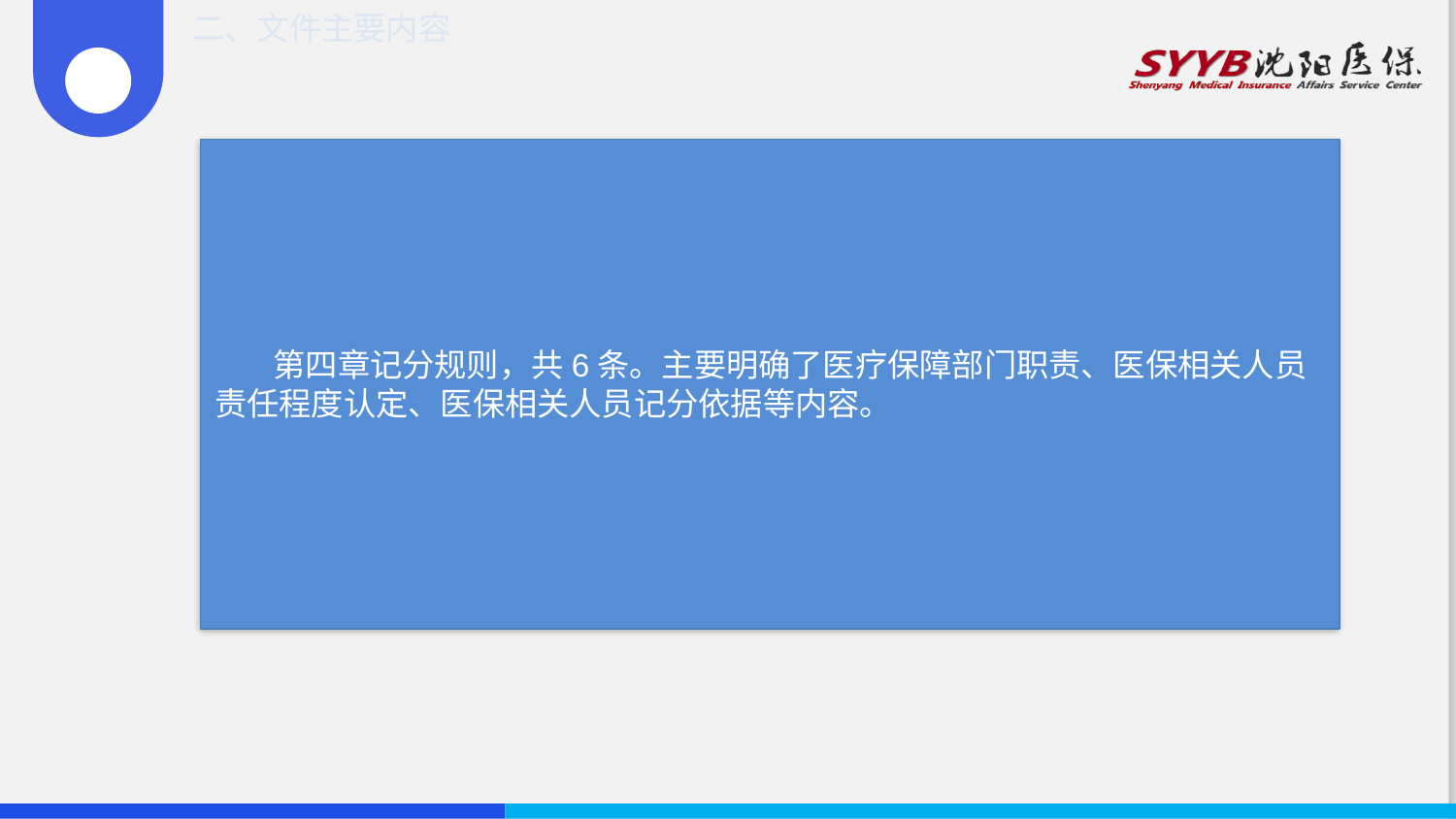

二、文件主要内容
       第四章记分规则，共6条。主要明确了医疗保障部门职责、医保相关人员责任程度认定、医保相关人员记分依据等内容。